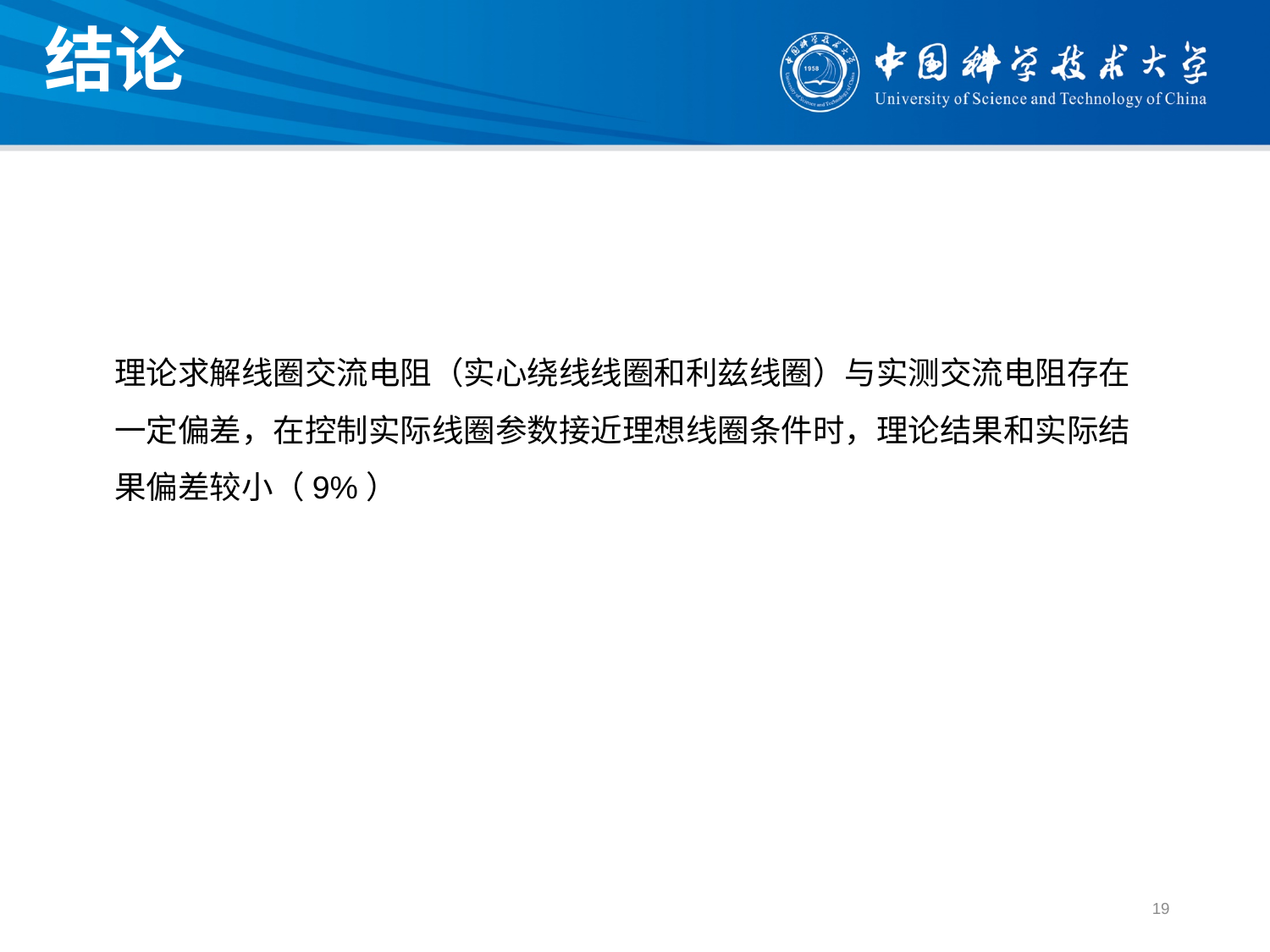

结论
理论求解线圈交流电阻（实心绕线线圈和利兹线圈）与实测交流电阻存在一定偏差，在控制实际线圈参数接近理想线圈条件时，理论结果和实际结果偏差较小（9%）

19